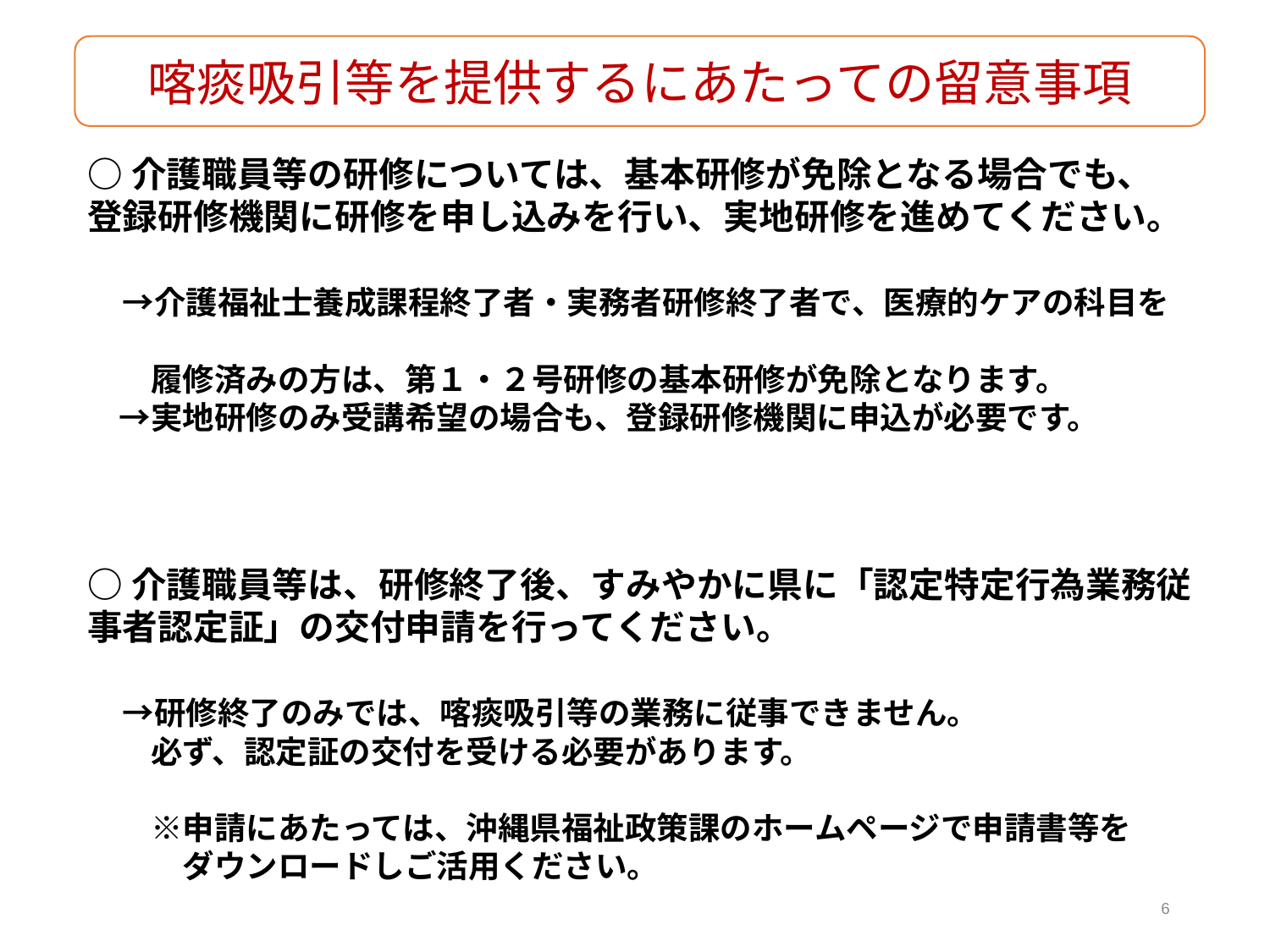

喀痰吸引等を提供するにあたっての留意事項
○介護職員等の研修については、基本研修が免除となる場合でも、
登録研修機関に研修を申し込みを行い、実地研修を進めてください。

　→介護福祉士養成課程終了者・実務者研修終了者で、医療的ケアの科目を
　　履修済みの方は、第１・２号研修の基本研修が免除となります。
　→実地研修のみ受講希望の場合も、登録研修機関に申込が必要です。

○介護職員等は、研修終了後、すみやかに県に「認定特定行為業務従事者認定証」の交付申請を行ってください。

　→研修終了のみでは、喀痰吸引等の業務に従事できません。
　　必ず、認定証の交付を受ける必要があります。

　　※申請にあたっては、沖縄県福祉政策課のホームページで申請書等を
　　　ダウンロードしご活用ください。

6